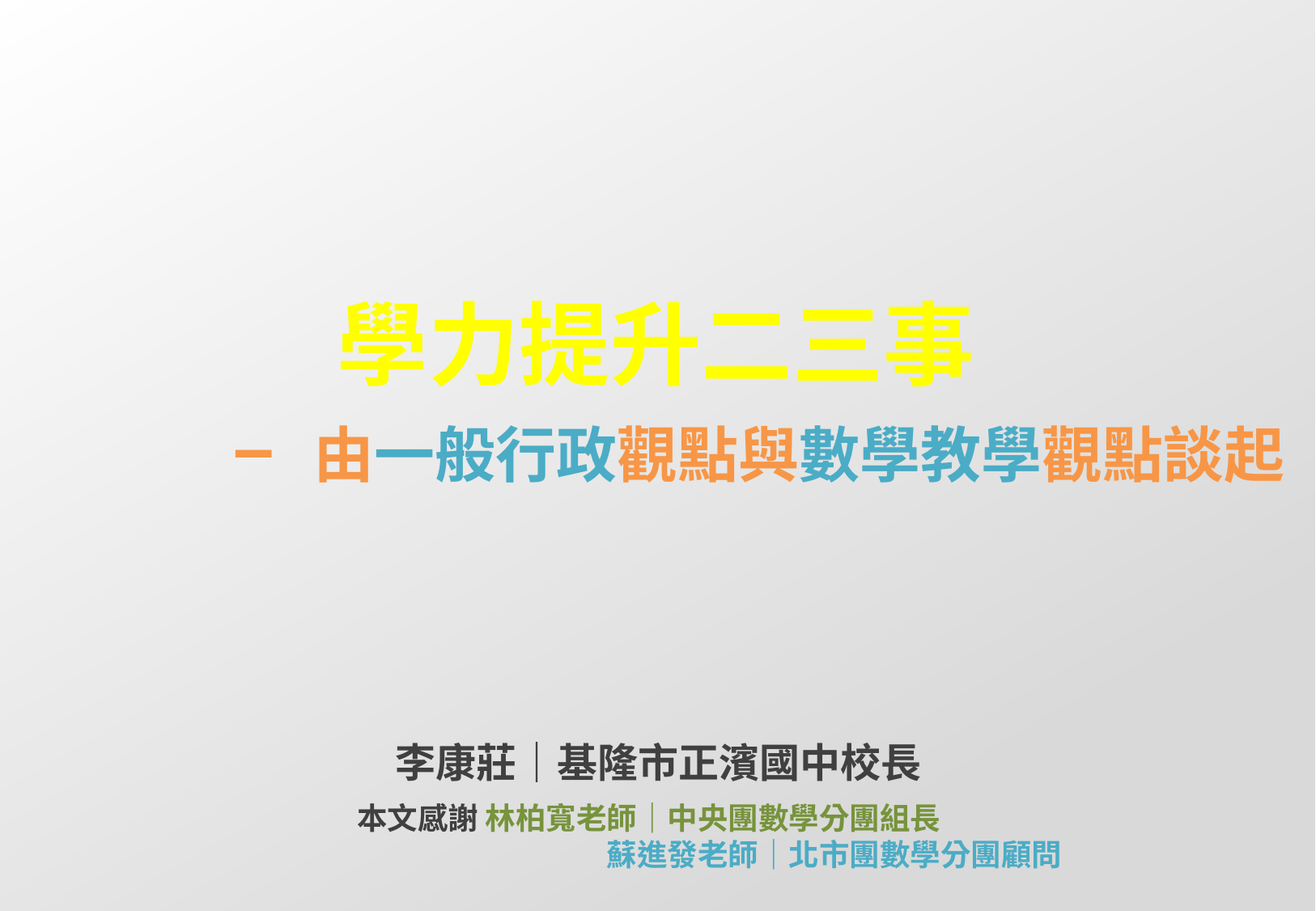

學力提升二三事
– 由一般行政觀點與數學教學觀點談起
李康莊｜基隆市正濱國中校長

 本文感謝 林柏寬老師｜中央團數學分團組長
蘇進發老師｜北市團數學分團顧問